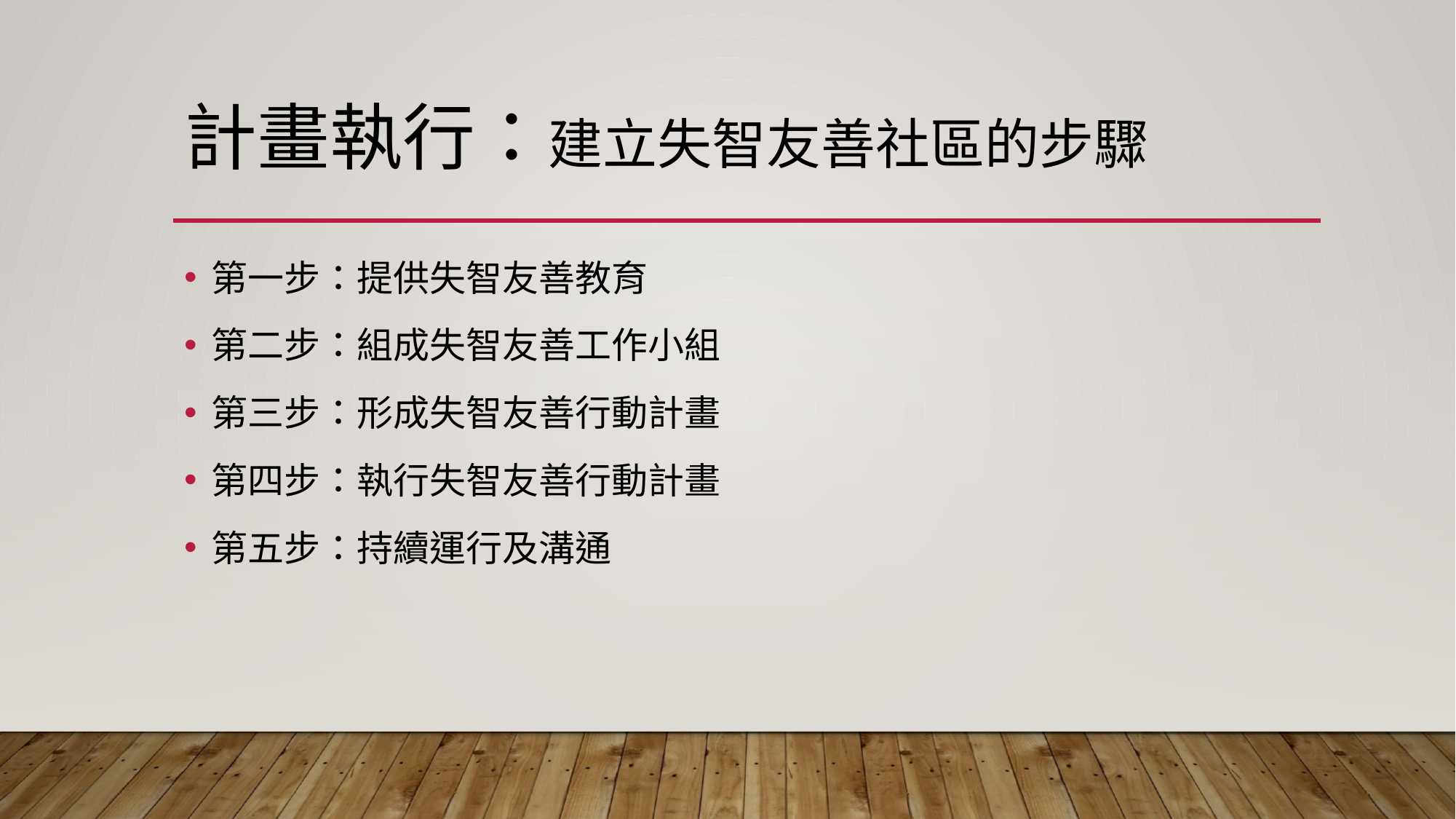

# 計畫執行：建立失智友善社區的步驟
第一步：提供失智友善教育
第二步：組成失智友善工作小組
第三步：形成失智友善行動計畫
第四步：執行失智友善行動計畫
第五步：持續運行及溝通